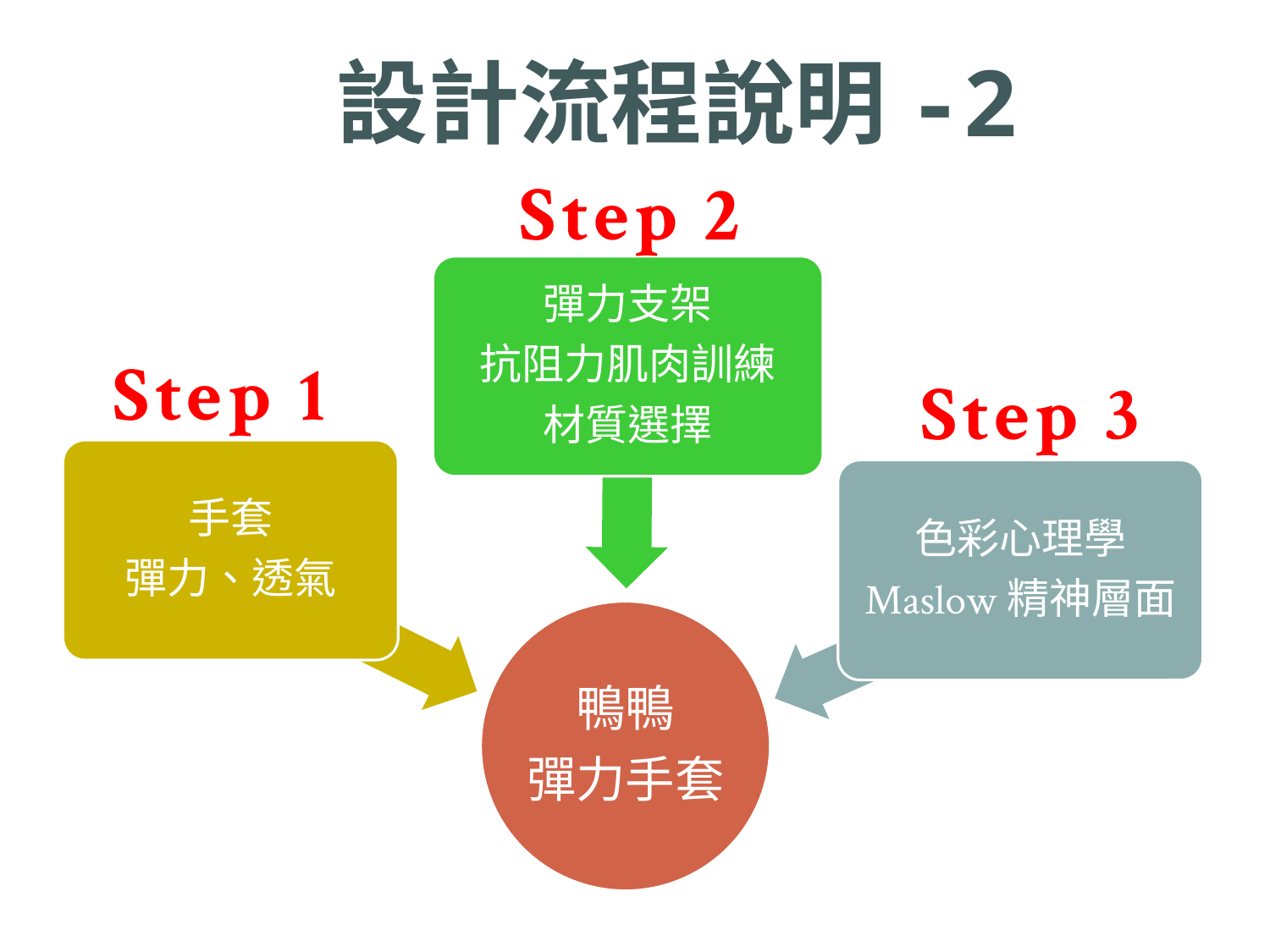

# 設計流程說明-2
Step 2
鴨鴨
彈力手套
手套
彈力、透氣
彈力支架
抗阻力肌肉訓練
材質選擇
色彩心理學
Maslow精神層面
Step 1
Step 3